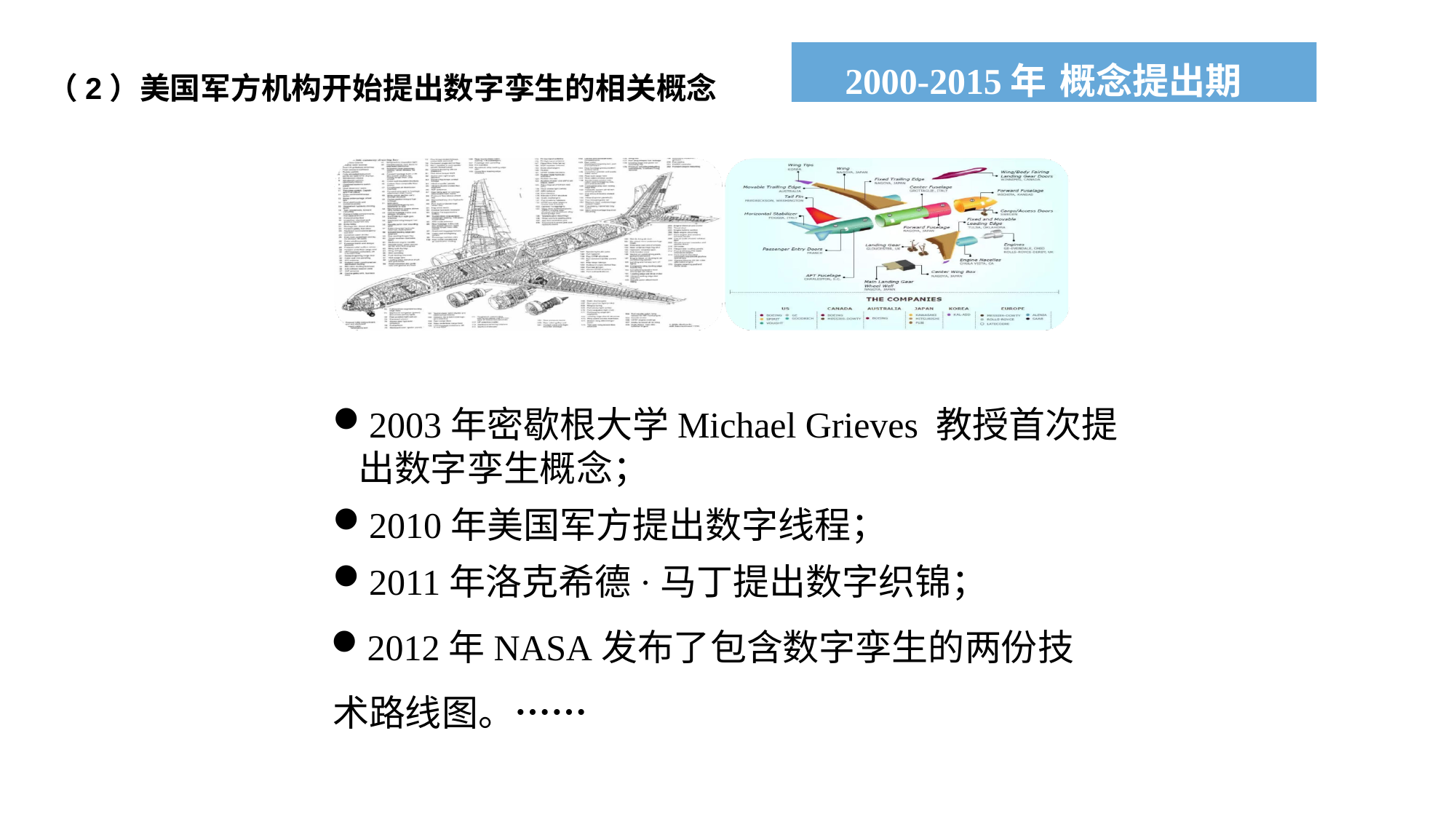

2000-2015年 概念提出期
（2）美国军方机构开始提出数字孪生的相关概念

2003年密歇根大学Michael Grieves 教授首次提出数字孪生概念；
2010年美国军方提出数字线程；
2011年洛克希德·马丁提出数字织锦；
2012年NASA发布了包含数字孪生的两份技术路线图。……